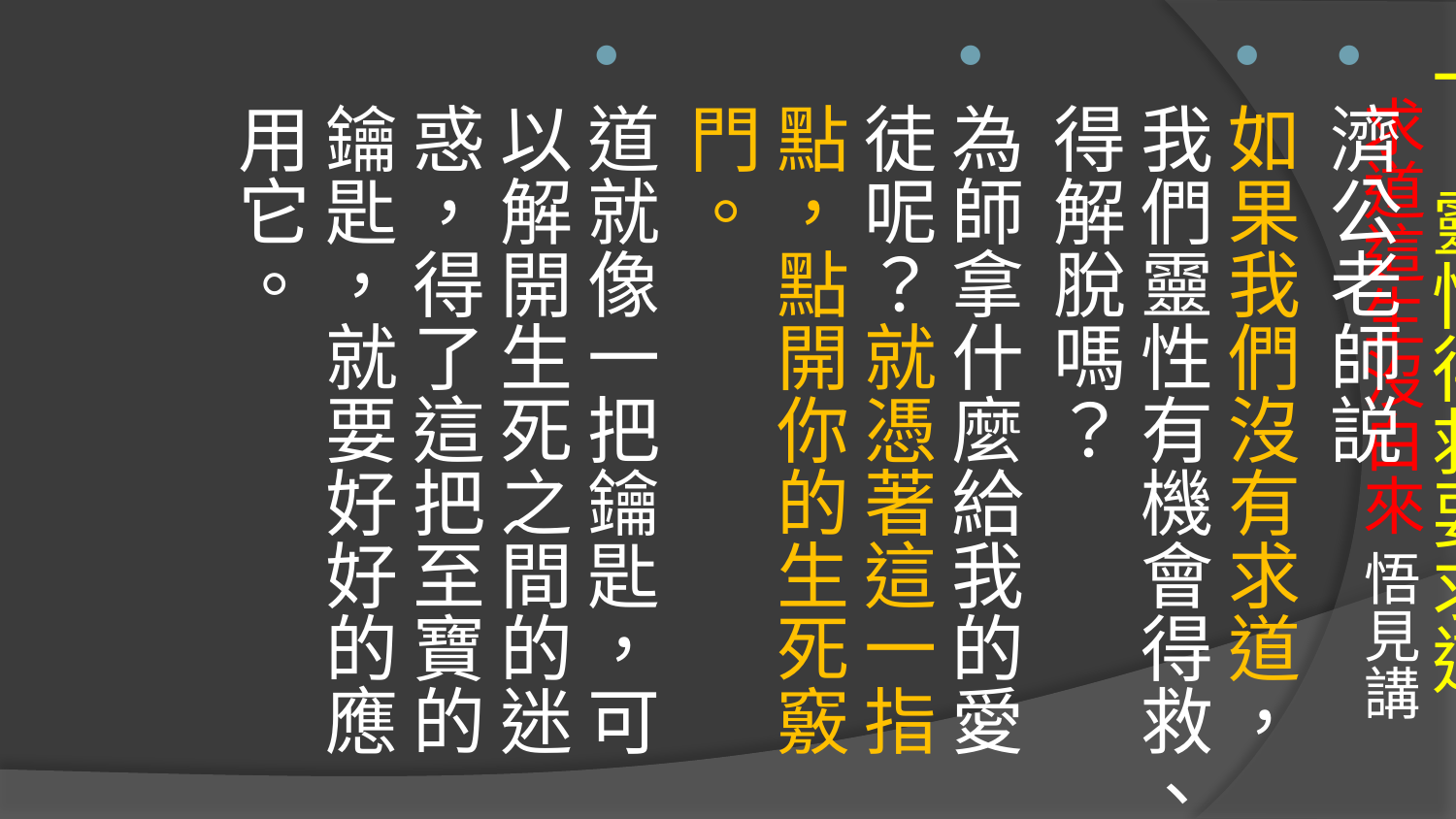

一、靈性得救要求道
濟公老師説
如果我們沒有求道，我們靈性有機會得救、得解脫嗎？
為師拿什麼給我的愛徒呢？就憑著這一指點，點開你的生死竅門。
道就像一把鑰匙，可以解開生死之間的迷惑，得了這把至寶的鑰匙，就要好好的應用它。

# 求道這生沒白來 悟見講